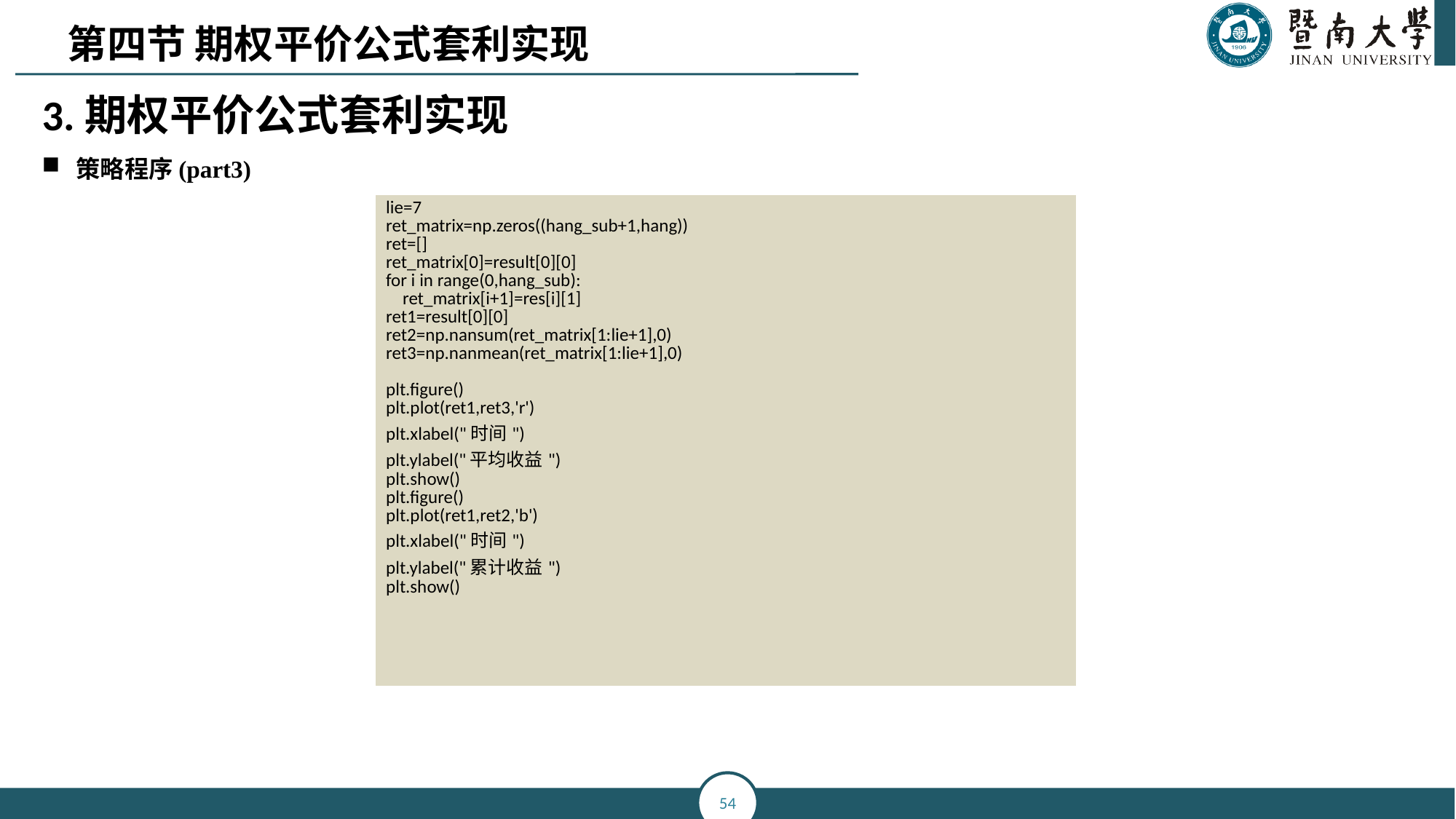

第四节 期权平价公式套利实现
3.期权平价公式套利实现
策略程序(part3)

| lie=7 ret\_matrix=np.zeros((hang\_sub+1,hang)) ret=[] ret\_matrix[0]=result[0][0] for i in range(0,hang\_sub): ret\_matrix[i+1]=res[i][1] ret1=result[0][0] ret2=np.nansum(ret\_matrix[1:lie+1],0) ret3=np.nanmean(ret\_matrix[1:lie+1],0) plt.figure() plt.plot(ret1,ret3,'r') plt.xlabel("时间") plt.ylabel("平均收益") plt.show() plt.figure() plt.plot(ret1,ret2,'b') plt.xlabel("时间") plt.ylabel("累计收益") plt.show() |
| --- |